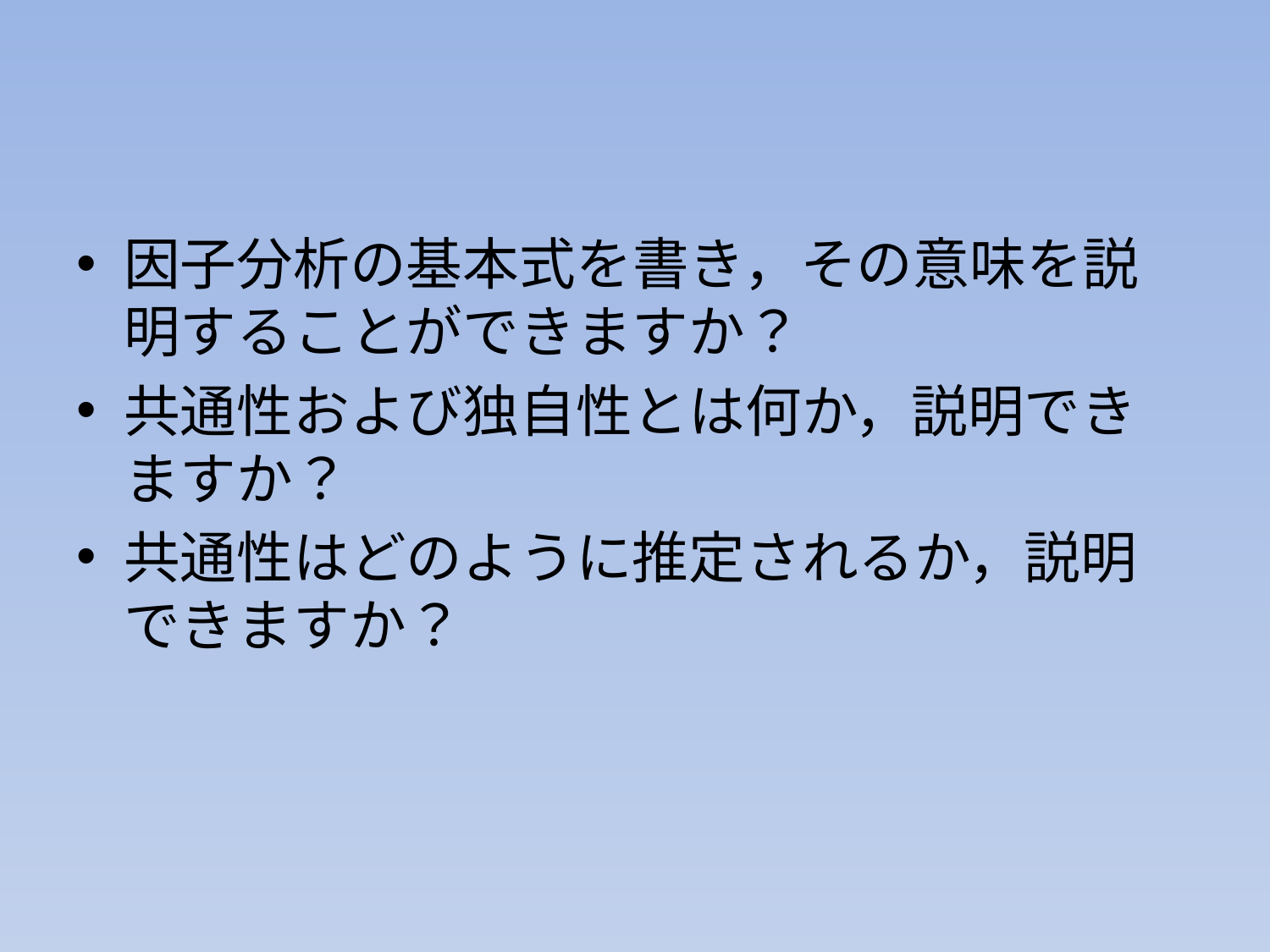

#
因子分析の基本式を書き，その意味を説明することができますか？
共通性および独自性とは何か，説明できますか？
共通性はどのように推定されるか，説明できますか？